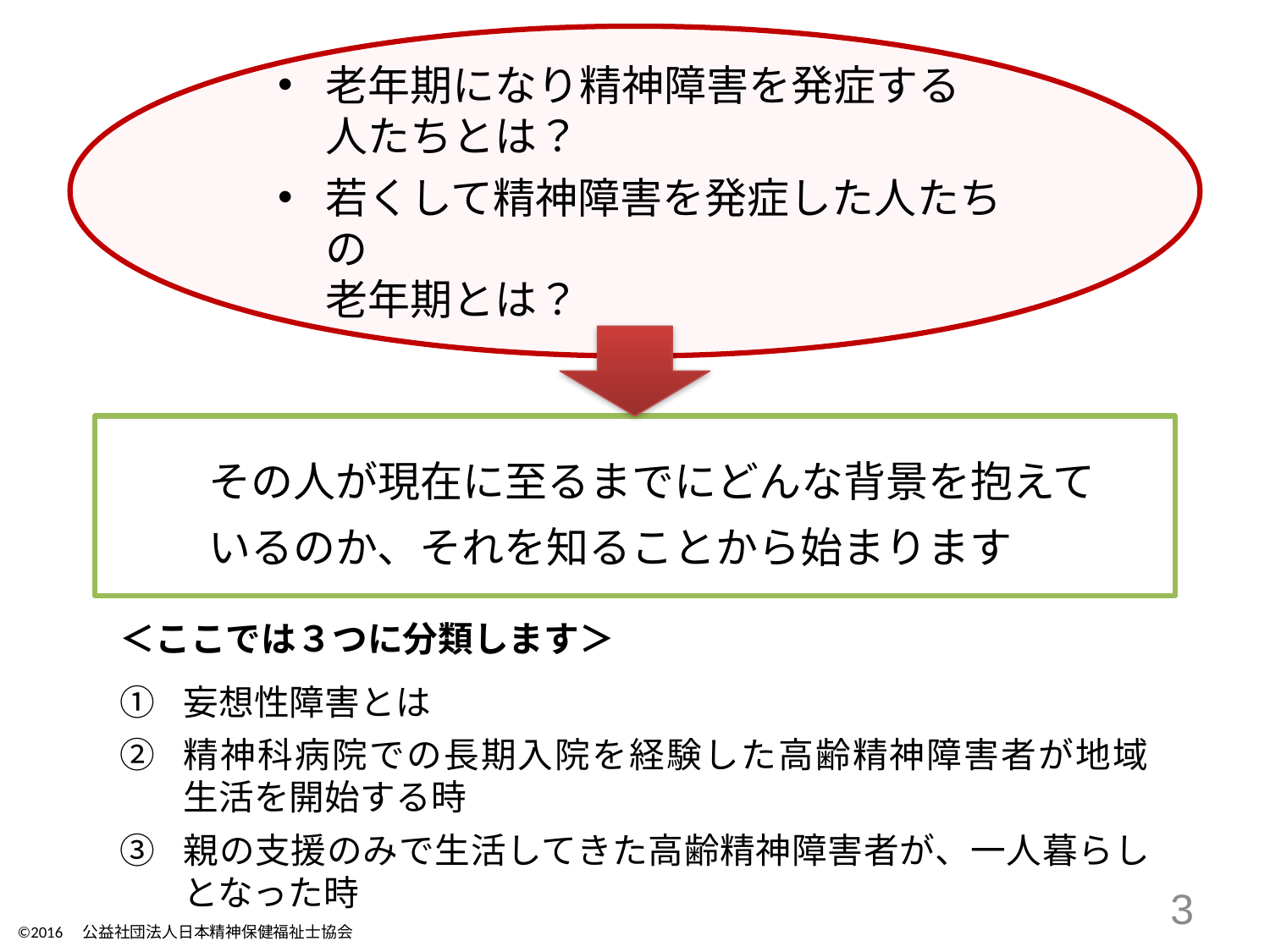

老年期になり精神障害を発症する
人たちとは？
若くして精神障害を発症した人たちの
老年期とは？

その人が現在に至るまでにどんな背景を抱えて
いるのか、それを知ることから始まります
＜ここでは３つに分類します＞
妄想性障害とは
精神科病院での長期入院を経験した高齢精神障害者が地域
生活を開始する時
親の支援のみで生活してきた高齢精神障害者が、一人暮らしとなった時
3
©2016　公益社団法人日本精神保健福祉士協会